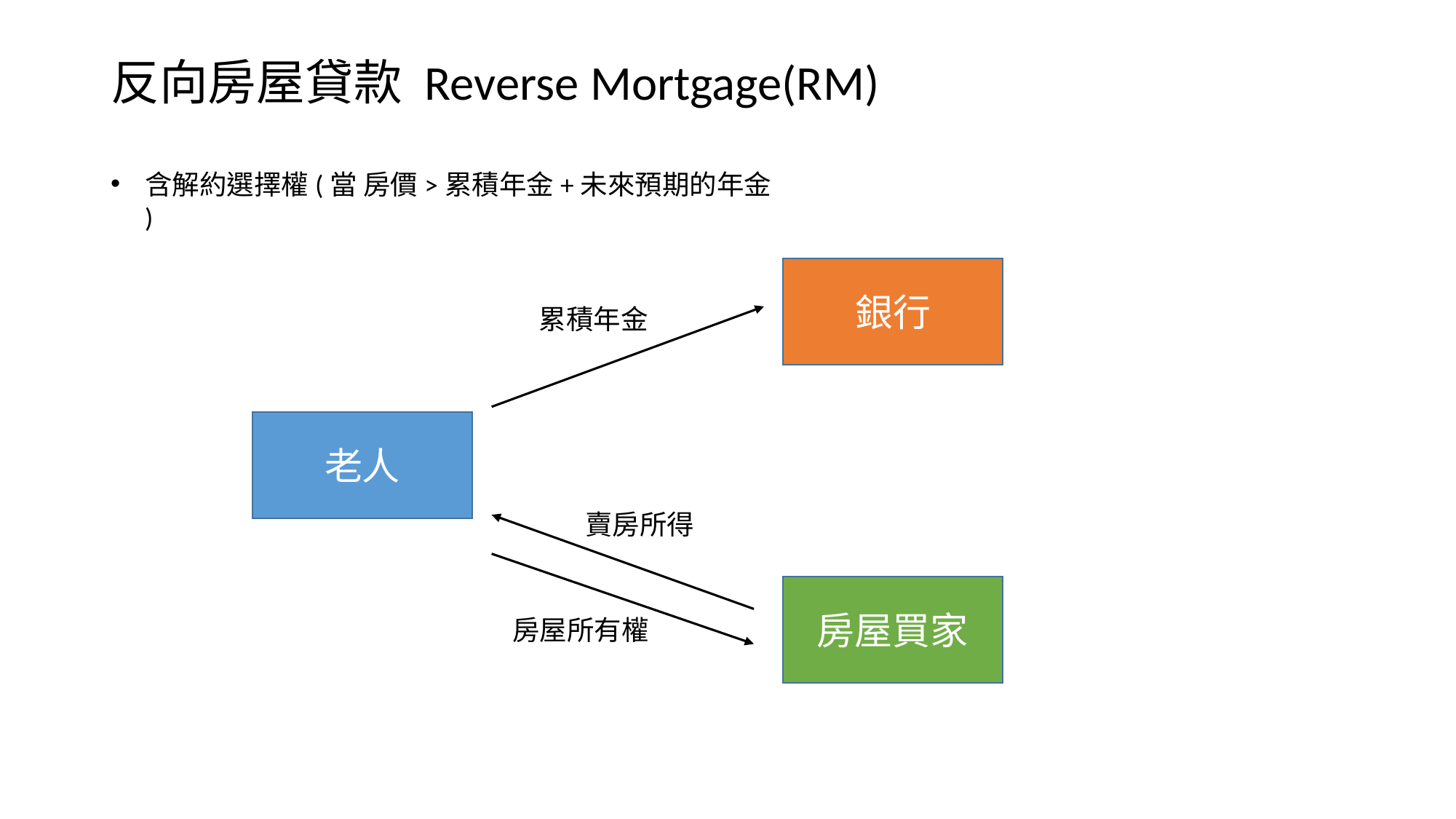

# 反向房屋貸款 Reverse Mortgage(RM)
含解約選擇權(當 房價>累積年金+未來預期的年金 )
銀行
累積年金
老人
賣房所得
房屋買家
房屋所有權